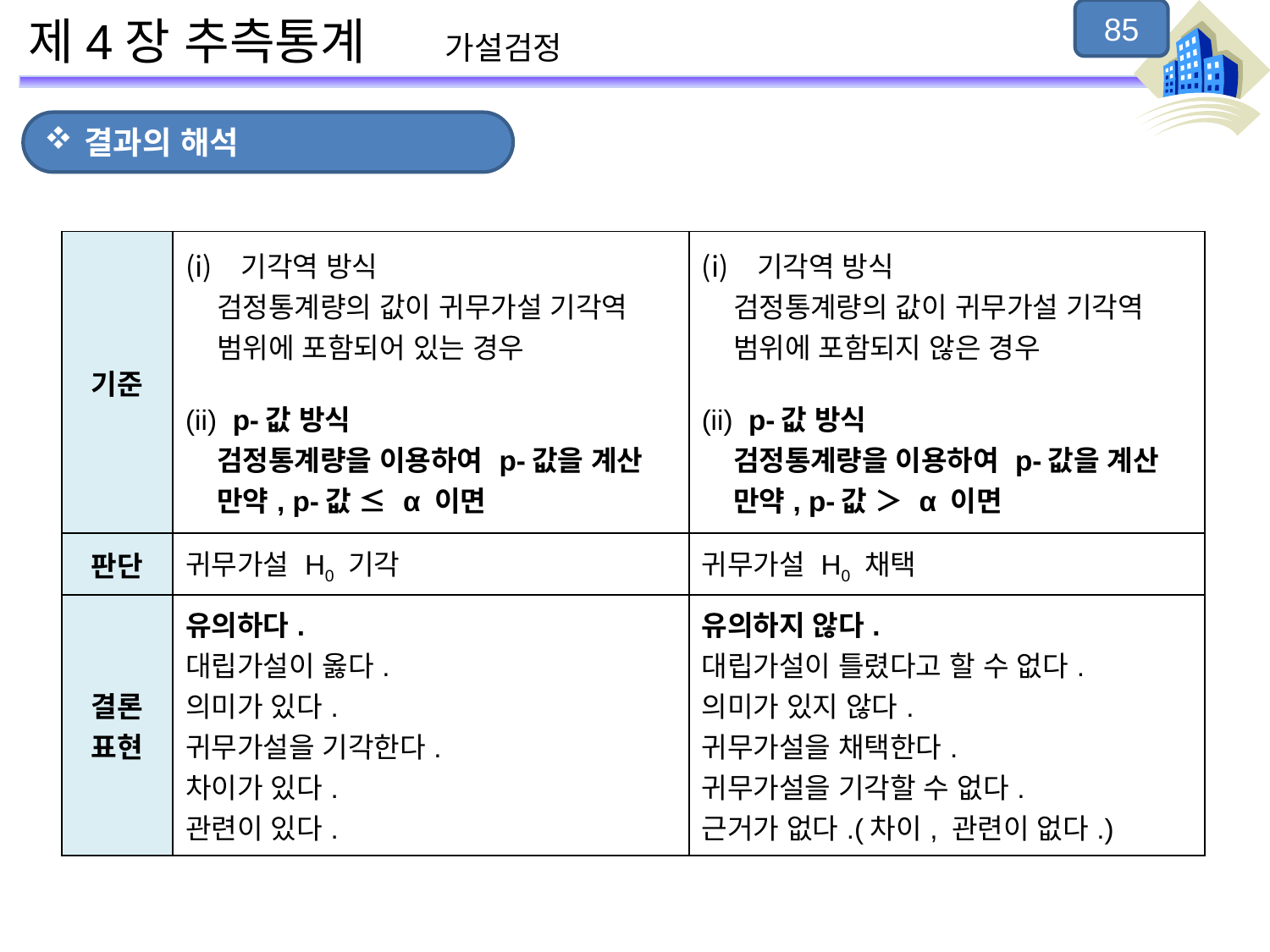

85
# 제4장 추측통계         가설검정
결과의 해석
| 기준 | 기각역 방식 검정통계량의 값이 귀무가설 기각역 범위에 포함되어 있는 경우 (ii) p-값 방식 검정통계량을 이용하여 p-값을 계산 만약, p-값 ≤ α 이면 | 기각역 방식 검정통계량의 값이 귀무가설 기각역 범위에 포함되지 않은 경우 (ii) p-값 방식 검정통계량을 이용하여 p-값을 계산 만약, p-값 ＞ α 이면 |
| --- | --- | --- |
| 판단 | 귀무가설 H0 기각 | 귀무가설 H0 채택 |
| 결론 표현 | 유의하다. 대립가설이 옳다. 의미가 있다. 귀무가설을 기각한다. 차이가 있다. 관련이 있다. | 유의하지 않다. 대립가설이 틀렸다고 할 수 없다. 의미가 있지 않다. 귀무가설을 채택한다. 귀무가설을 기각할 수 없다. 근거가 없다.(차이, 관련이 없다.) |